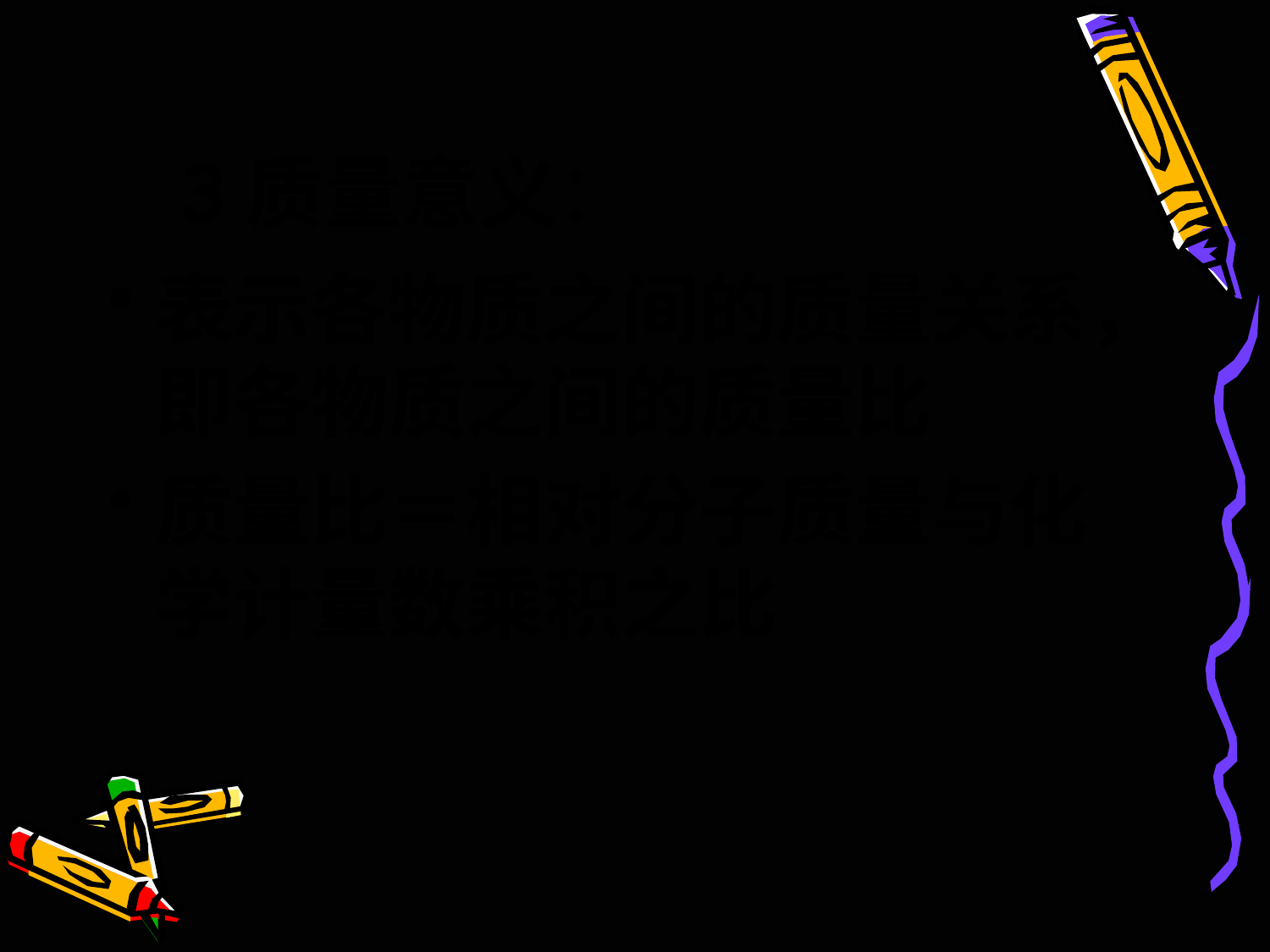

# 3质量意义：
表示各物质之间的质量关系，即各物质之间的质量比
质量比＝相对分子质量与化学计量数乘积之比